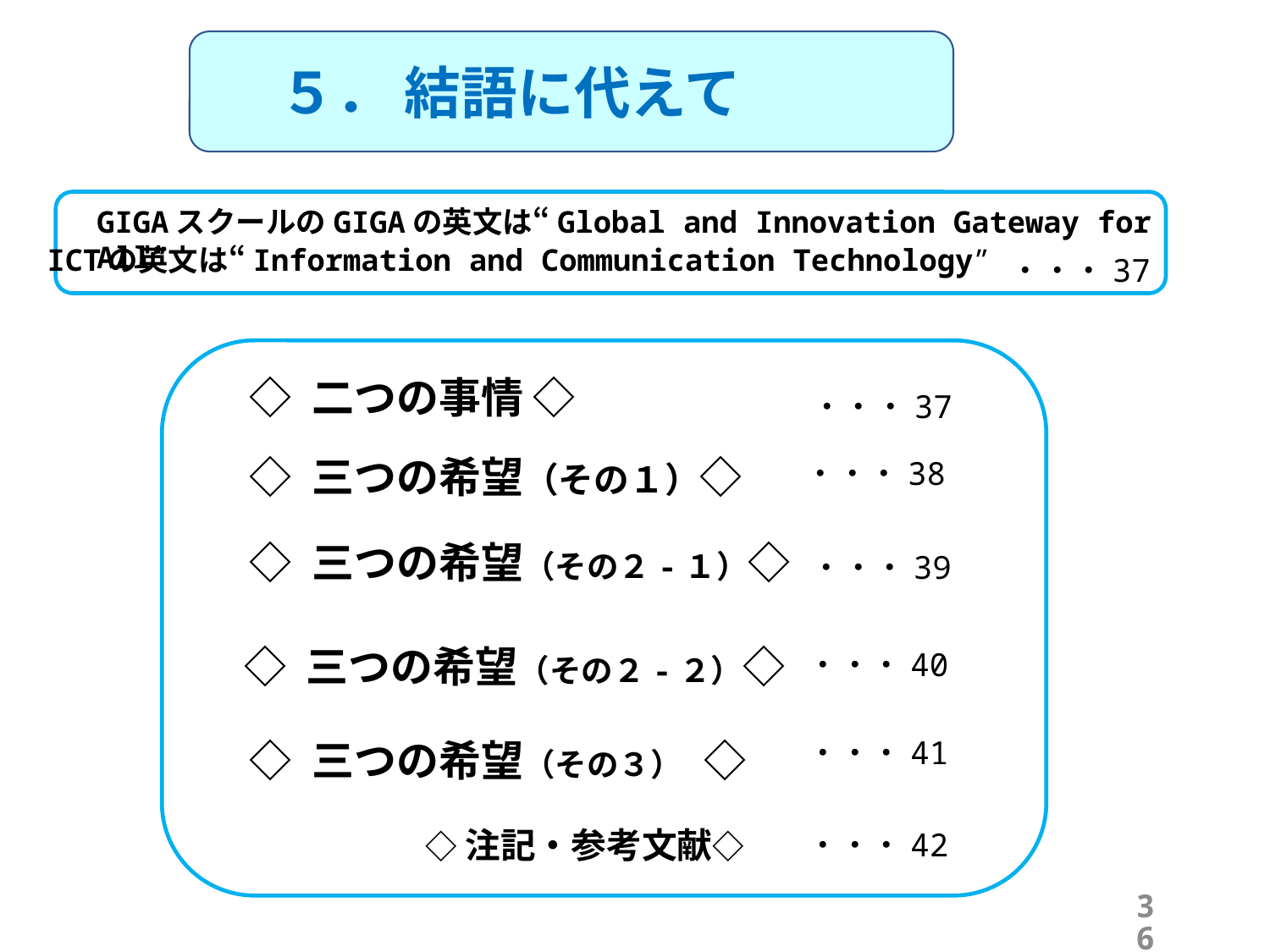

５． 結語に代えて

GIGAスクールのGIGAの英文は“Global and Innovation Gateway for All”
ICTの英文は“Information and Communication Technology”
・・・37

◇ 二つの事情 ◇
・・・37
◇ 三つの希望（その１）◇
・・・38

◇ 三つの希望（その２-１）◇
・・・39

◇ 三つの希望（その２-２）◇
・・・40

・・・41
◇ 三つの希望（その３）   ◇
◇注記・参考文献◇
・・・42
36